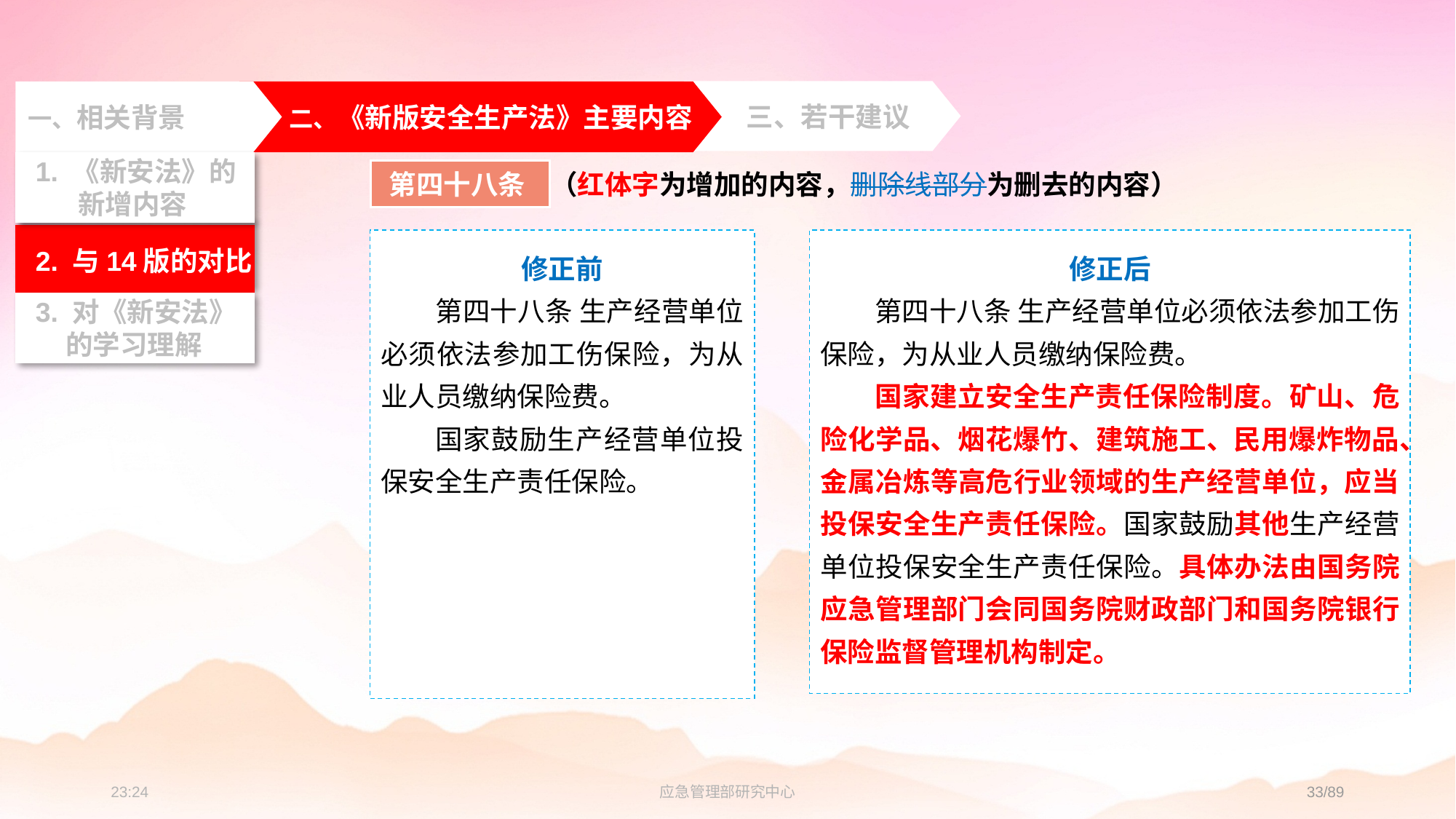

三、若干建议
一、相关背景
     二、《新版安全生产法》主要内容
 2. 与14版的对比
 3. 对《新安法》
     的学习理解
 1. 《新安法》的
       新增内容
第四十八条
（红体字为增加的内容，删除线部分为删去的内容）
修正前
第四十八条 生产经营单位必须依法参加工伤保险，为从业人员缴纳保险费。
国家鼓励生产经营单位投保安全生产责任保险。
修正后
第四十八条 生产经营单位必须依法参加工伤保险，为从业人员缴纳保险费。
国家建立安全生产责任保险制度。矿山、危险化学品、烟花爆竹、建筑施工、民用爆炸物品、金属冶炼等高危行业领域的生产经营单位，应当投保安全生产责任保险。国家鼓励其他生产经营单位投保安全生产责任保险。具体办法由国务院应急管理部门会同国务院财政部门和国务院银行保险监督管理机构制定。
23:24
应急管理部研究中心
33/89